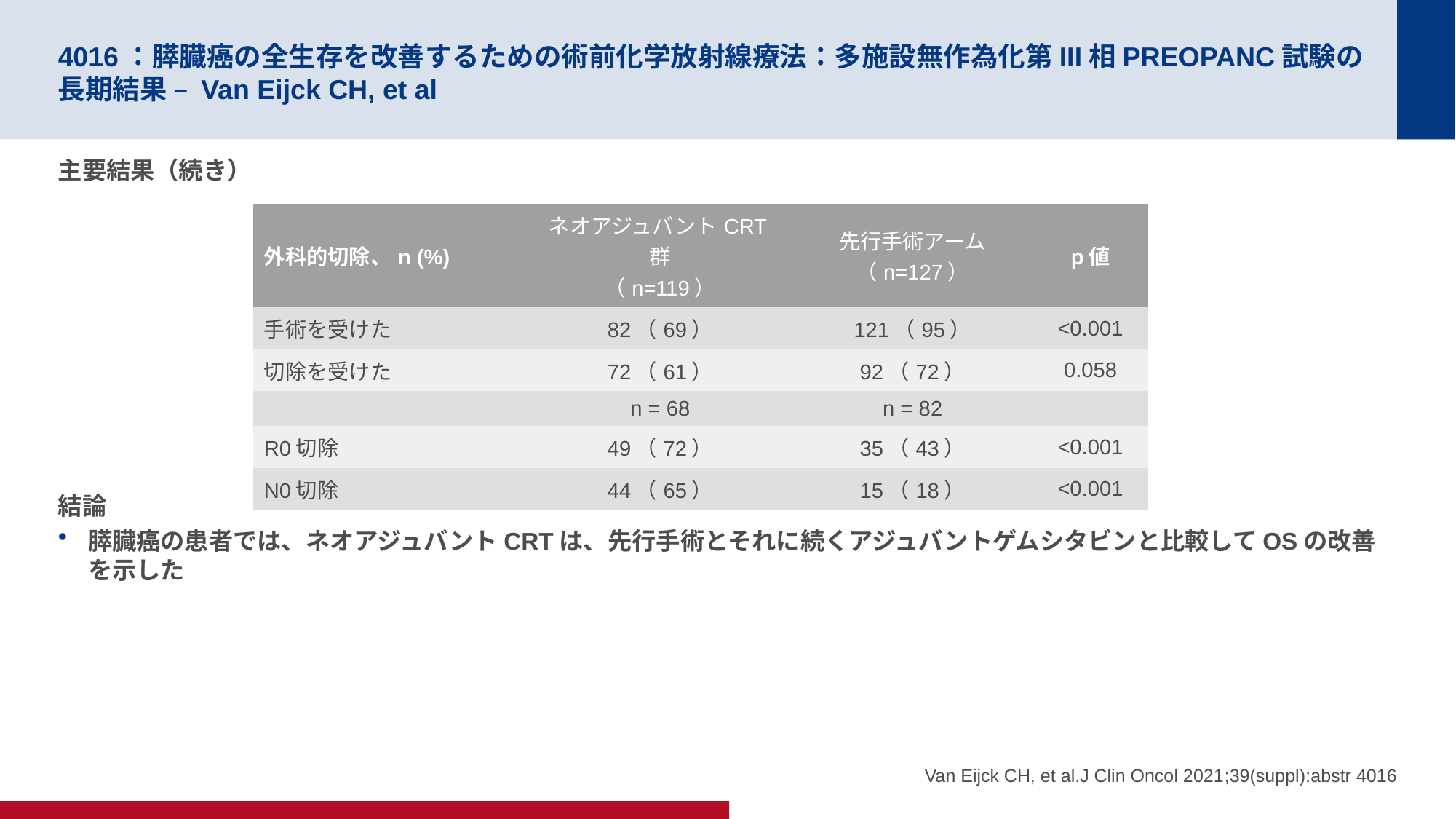

# 4016：膵臓癌の全生存を改善するための術前化学放射線療法：多施設無作為化第III相PREOPANC試験の長期結果 – Van Eijck CH, et al
主要結果（続き）
結論
膵臓癌の患者では、ネオアジュバントCRTは、先行手術とそれに続くアジュバントゲムシタビンと比較してOSの改善を示した

| 外科的切除、n (%) | ネオアジュバントCRT群 （n=119） | 先行手術アーム （n=127） | p値 |
| --- | --- | --- | --- |
| 手術を受けた | 82（69） | 121（95） | <0.001 |
| 切除を受けた | 72（61） | 92（72） | 0.058 |
|  | n = 68 | n = 82 |  |
| R0切除 | 49（72） | 35（43） | <0.001 |
| N0切除 | 44（65） | 15（18） | <0.001 |
Van Eijck CH, et al.J Clin Oncol 2021;39(suppl):abstr 4016